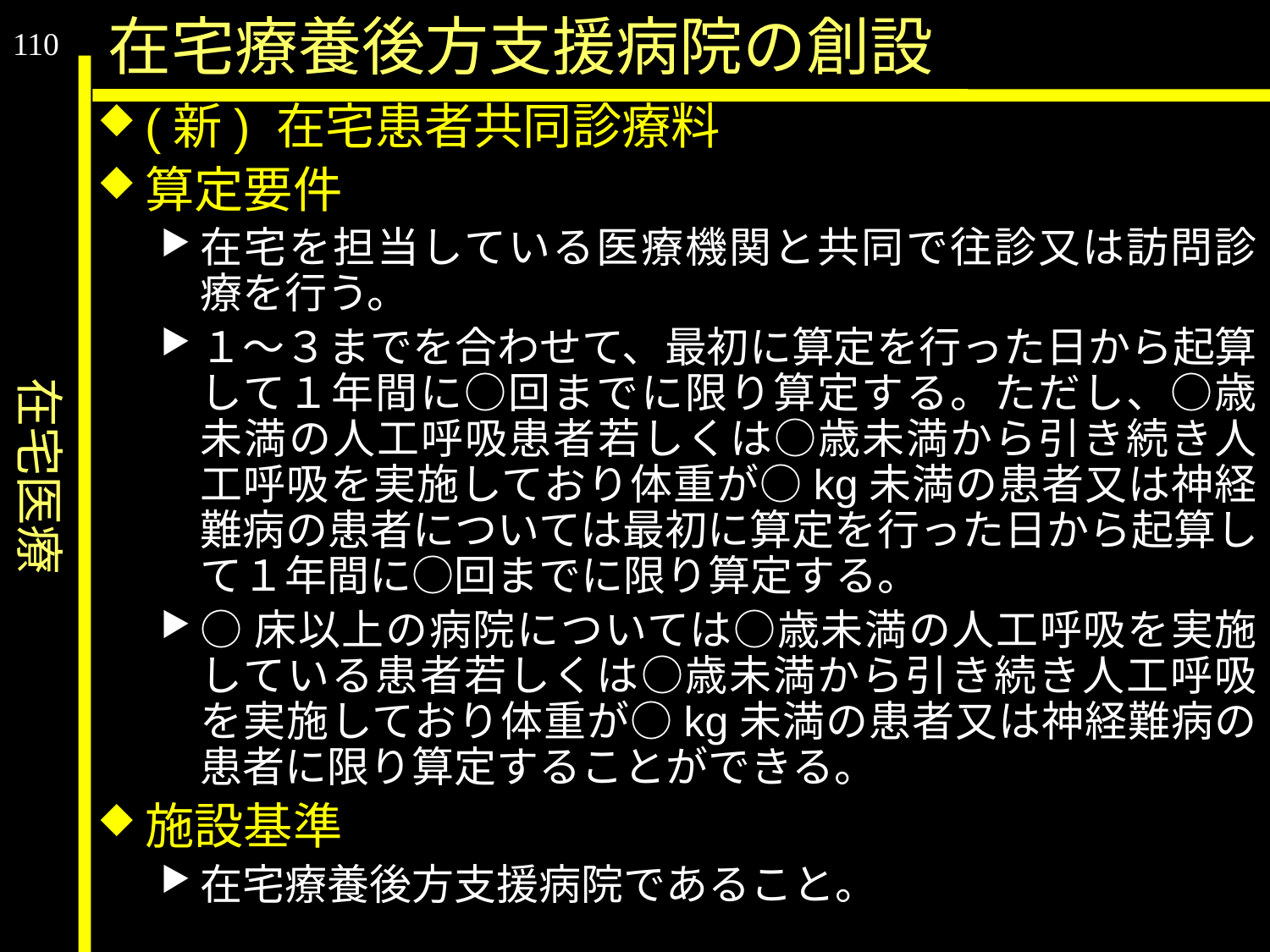

在宅医療
在宅療養後方支援病院の創設
110

(新) 在宅患者共同診療料
算定要件
在宅を担当している医療機関と共同で往診又は訪問診療を行う。
１～３までを合わせて、最初に算定を行った日から起算して１年間に○回までに限り算定する。ただし、○歳未満の人工呼吸患者若しくは○歳未満から引き続き人工呼吸を実施しており体重が○kg未満の患者又は神経難病の患者については最初に算定を行った日から起算して１年間に○回までに限り算定する。
○床以上の病院については○歳未満の人工呼吸を実施している患者若しくは○歳未満から引き続き人工呼吸を実施しており体重が○kg未満の患者又は神経難病の患者に限り算定することができる。
施設基準
在宅療養後方支援病院であること。